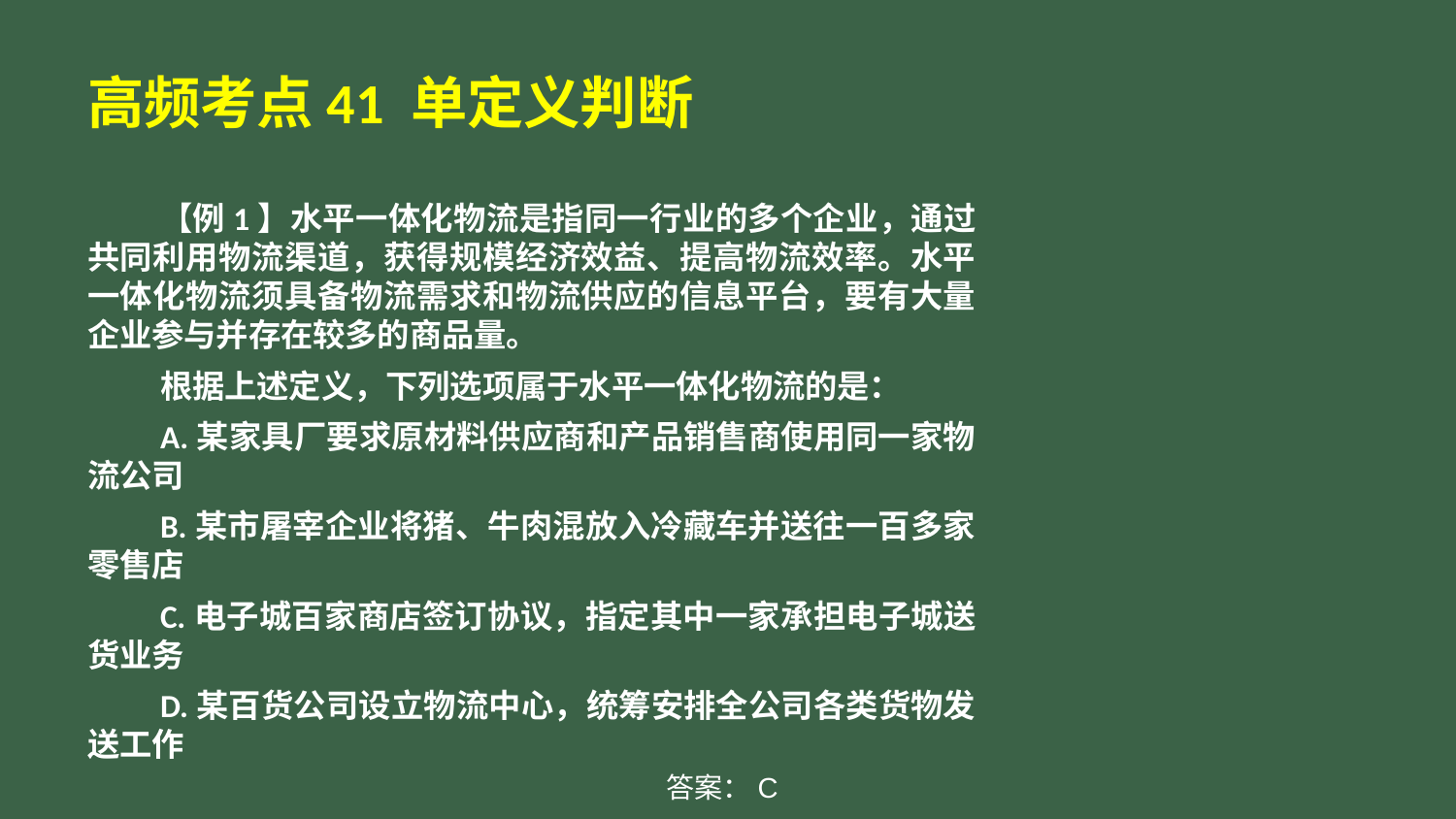

# 高频考点41 单定义判断
【例1】水平一体化物流是指同一行业的多个企业，通过共同利用物流渠道，获得规模经济效益、提高物流效率。水平一体化物流须具备物流需求和物流供应的信息平台，要有大量企业参与并存在较多的商品量。
根据上述定义，下列选项属于水平一体化物流的是：
A.某家具厂要求原材料供应商和产品销售商使用同一家物流公司
B.某市屠宰企业将猪、牛肉混放入冷藏车并送往一百多家零售店
C.电子城百家商店签订协议，指定其中一家承担电子城送货业务
D.某百货公司设立物流中心，统筹安排全公司各类货物发送工作

答案：C